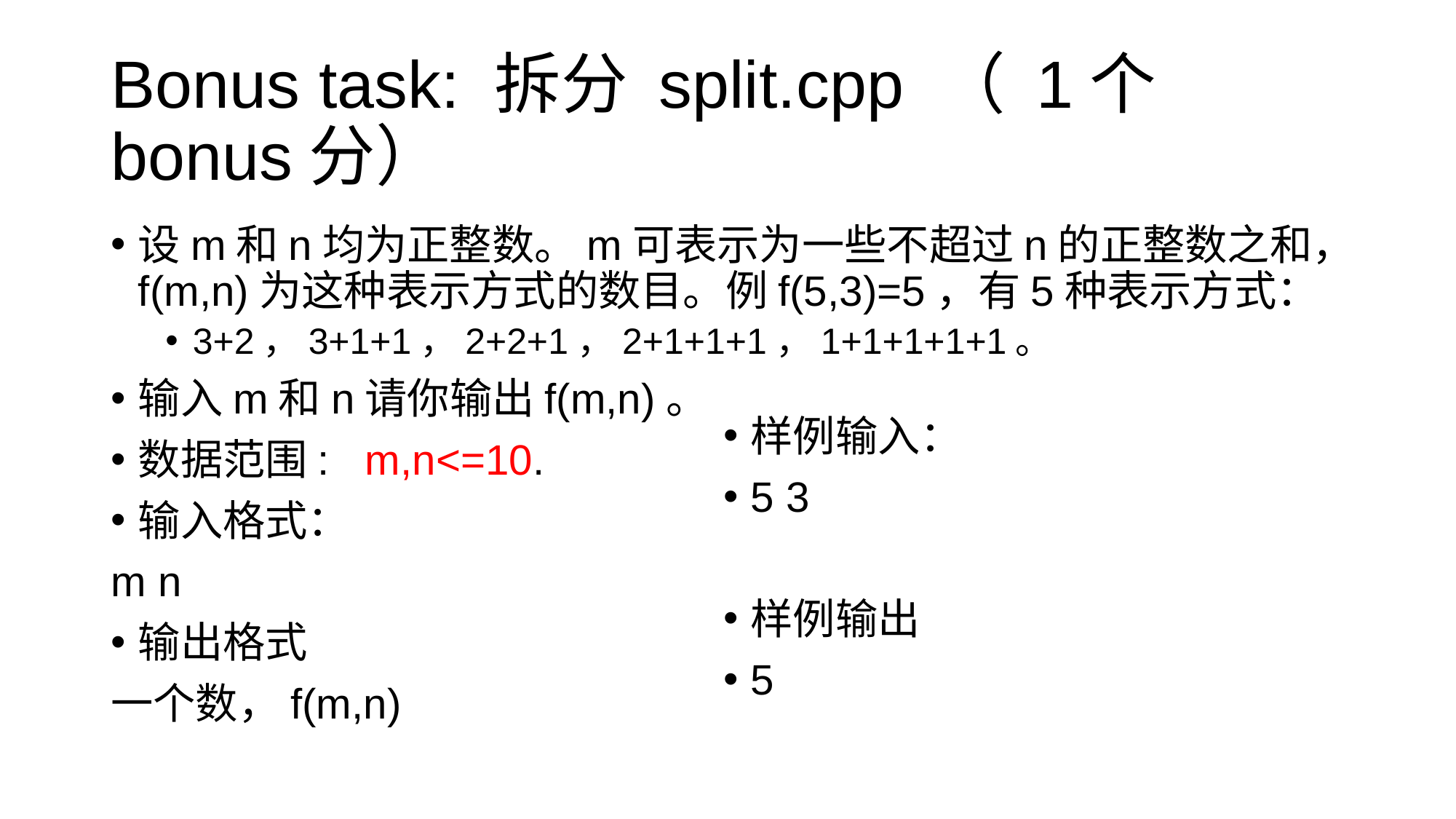

# Bonus task: 拆分 split.cpp （ 1个bonus分）
设m和n均为正整数。m可表示为一些不超过n的正整数之和，f(m,n)为这种表示方式的数目。例f(5,3)=5，有5种表示方式：
3+2，3+1+1，2+2+1，2+1+1+1，1+1+1+1+1。
输入m和n请你输出f(m,n)。
数据范围:   m,n<=10.
输入格式：
m n
输出格式
一个数，f(m,n)
样例输入：
5 3

样例输出
5